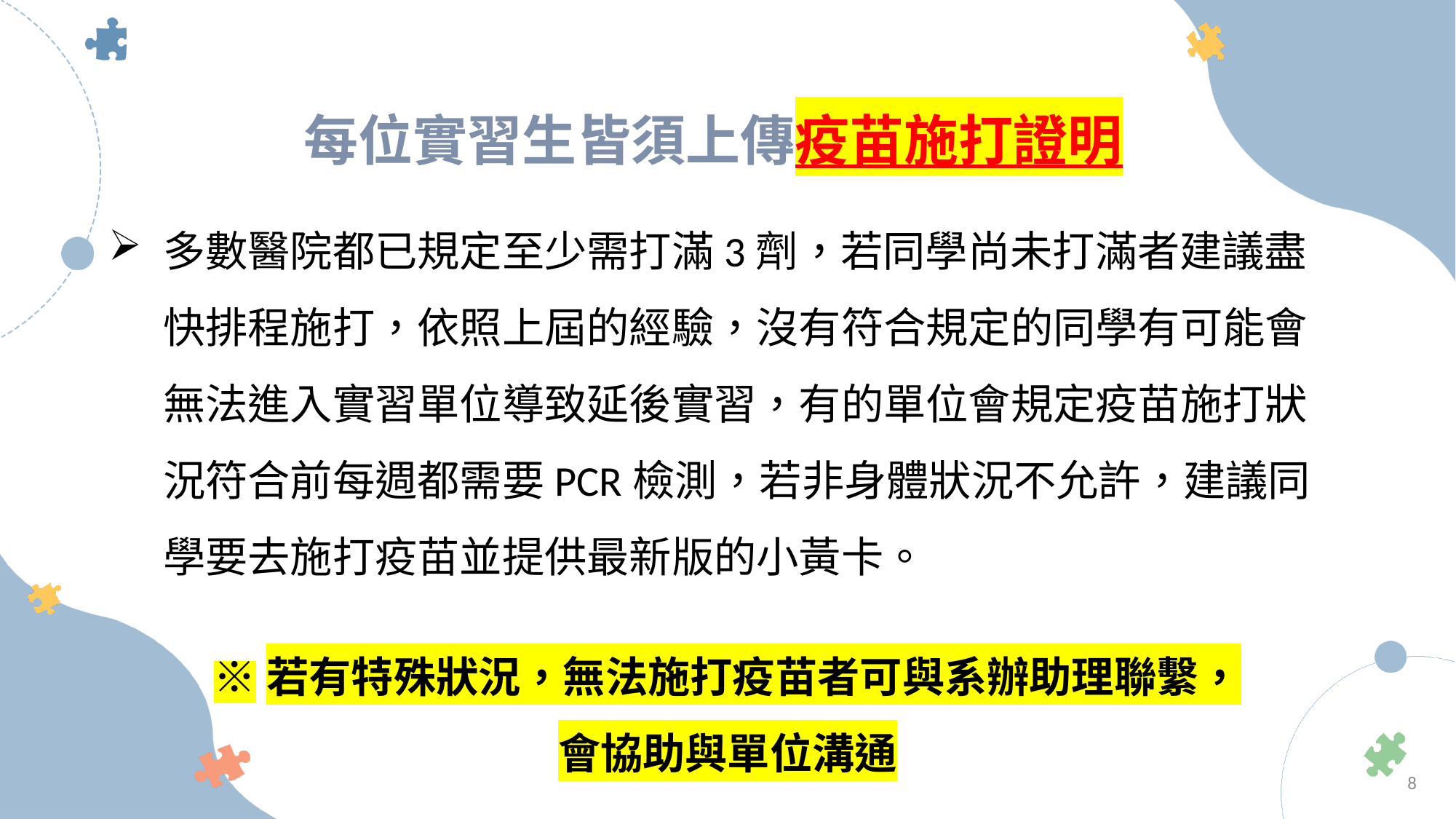

每位實習生皆須上傳疫苗施打證明
多數醫院都已規定至少需打滿3劑，若同學尚未打滿者建議盡快排程施打，依照上屆的經驗，沒有符合規定的同學有可能會無法進入實習單位導致延後實習，有的單位會規定疫苗施打狀況符合前每週都需要PCR檢測，若非身體狀況不允許，建議同學要去施打疫苗並提供最新版的小黃卡。

※若有特殊狀況，無法施打疫苗者可與系辦助理聯繫，
會協助與單位溝通
8